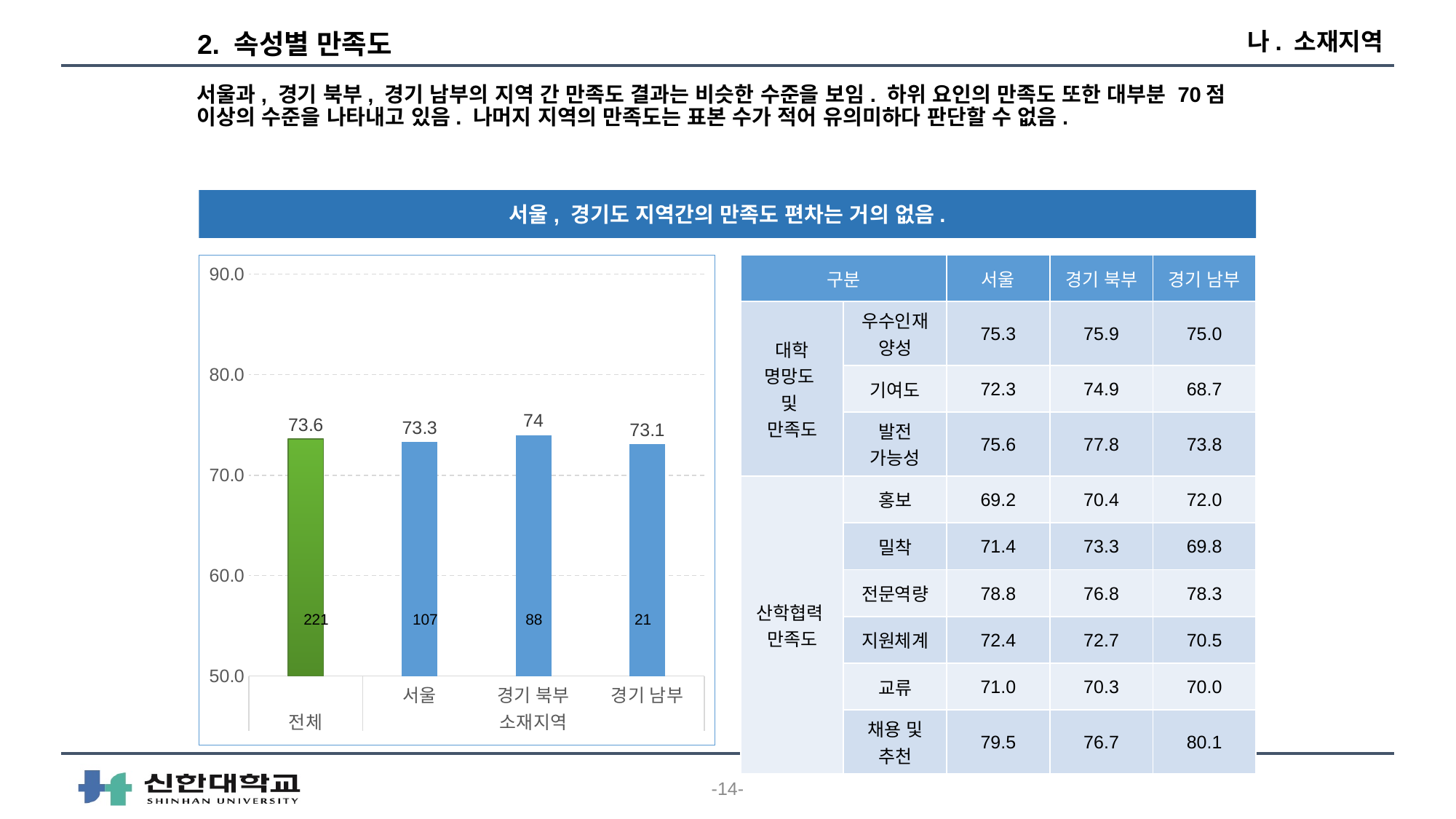

나. 소재지역
# 2. 속성별 만족도
서울과, 경기 북부, 경기 남부의 지역 간 만족도 결과는 비슷한 수준을 보임. 하위 요인의 만족도 또한 대부분 70점 이상의 수준을 나타내고 있음. 나머지 지역의 만족도는 표본 수가 적어 유의미하다 판단할 수 없음.
서울, 경기도 지역간의 만족도 편차는 거의 없음.
| 구분 |  | 서울 | 경기 북부 | 경기 남부 |
| --- | --- | --- | --- | --- |
| 대학 명망도 및 만족도 | 우수인재 양성 | 75.3 | 75.9 | 75.0 |
|  | 기여도 | 72.3 | 74.9 | 68.7 |
|  | 발전 가능성 | 75.6 | 77.8 | 73.8 |
| 산학협력 만족도 | 홍보 | 69.2 | 70.4 | 72.0 |
|  | 밀착 | 71.4 | 73.3 | 69.8 |
|  | 전문역량 | 78.8 | 76.8 | 78.3 |
|  | 지원체계 | 72.4 | 72.7 | 70.5 |
|  | 교류 | 71.0 | 70.3 | 70.0 |
|  | 채용 및 추천 | 79.5 | 76.7 | 80.1 |

### Chart

| Category | 결과 값 |
|---|---|
|  | 73.6 |
| 서울 | 73.3 |
| 경기 북부 | 74.0 |
| 경기 남부 | 73.1 |
| 221 |
| --- |
| 107 |
| --- |
| 88 |
| --- |
| 21 |
| --- |
-14-